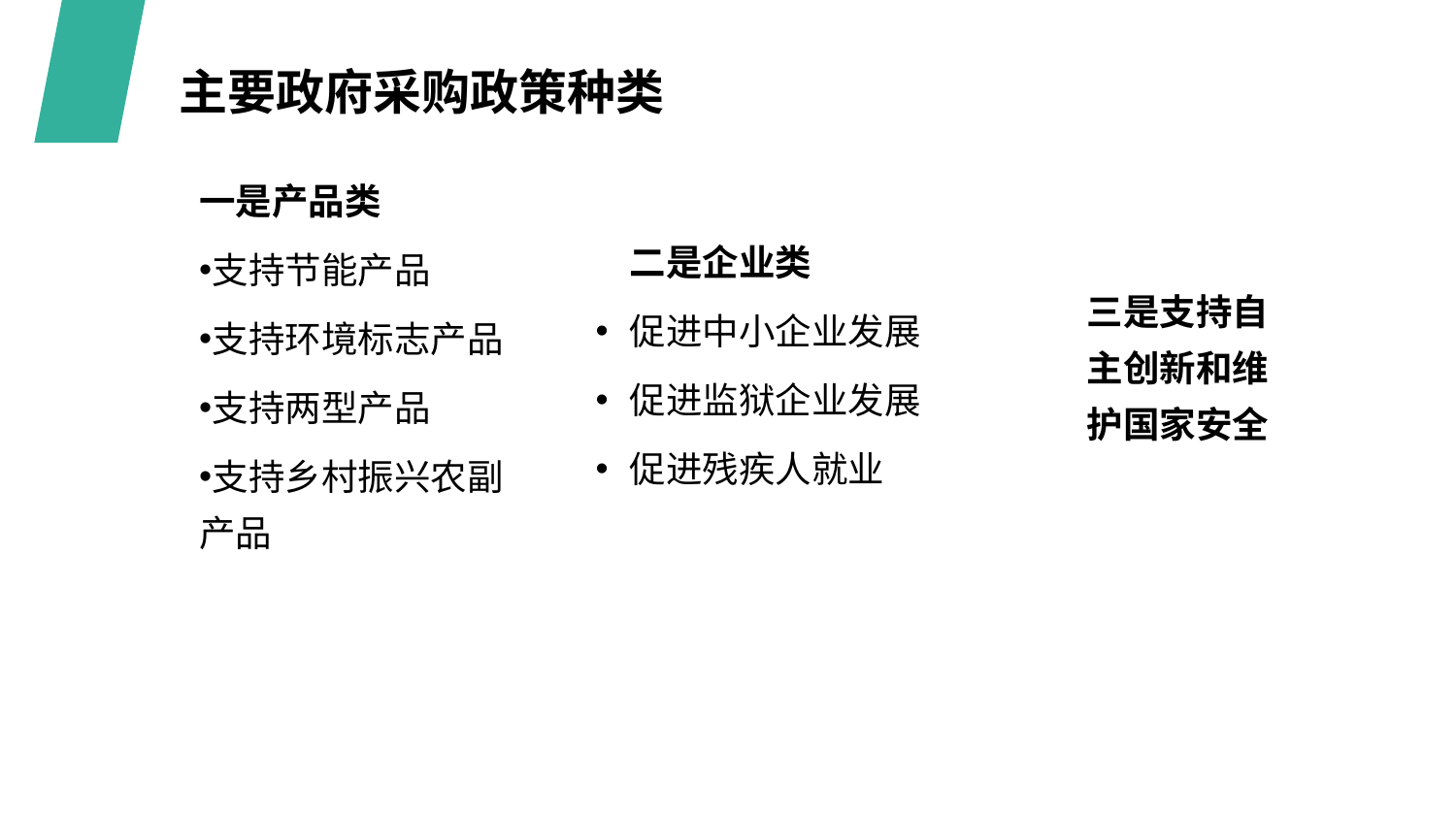

主要政府采购政策种类
一是产品类
支持节能产品
支持环境标志产品
支持两型产品
支持乡村振兴农副产品

二是企业类
促进中小企业发展
促进监狱企业发展
促进残疾人就业

三是支持自主创新和维护国家安全